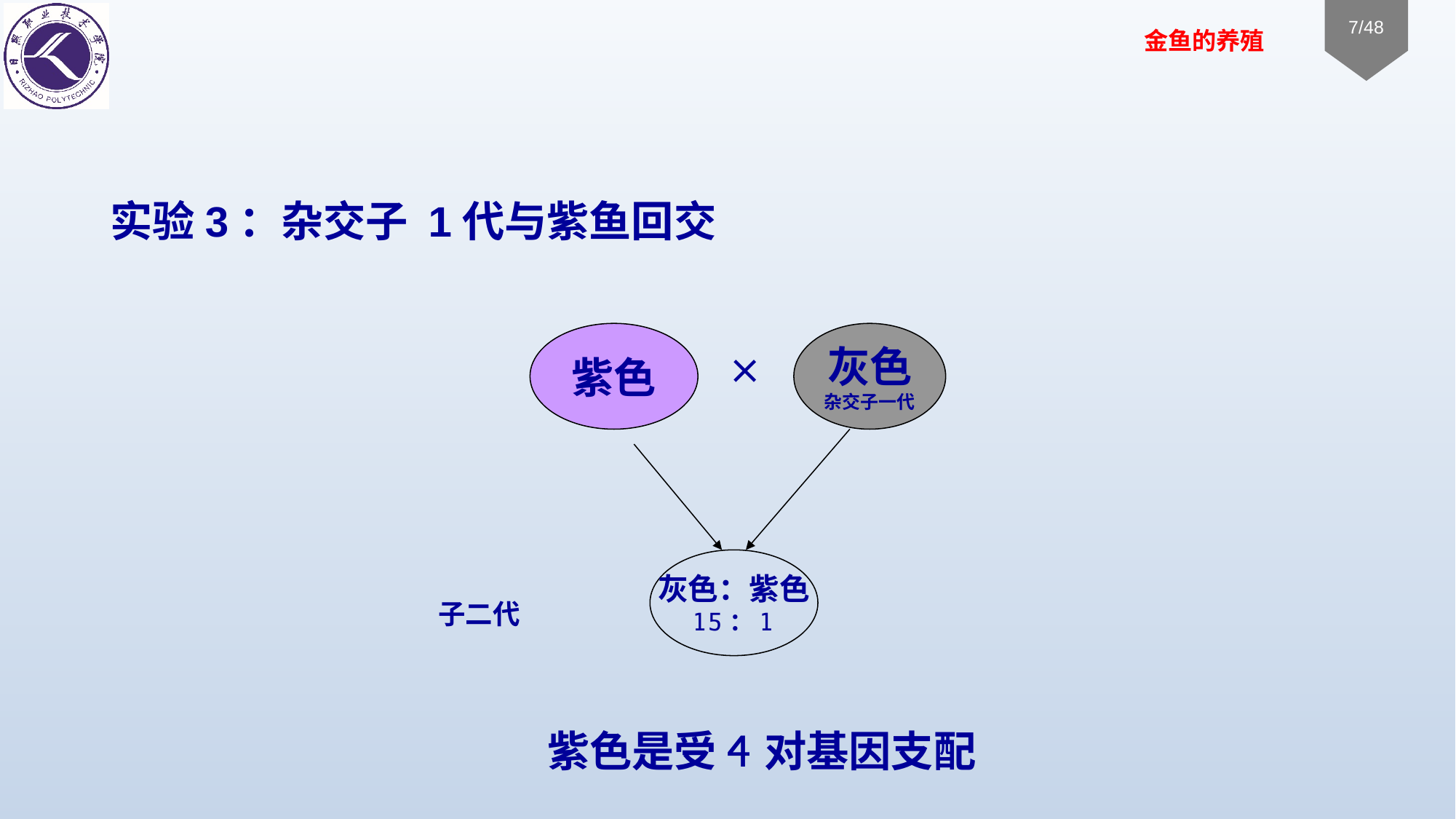

实验3：杂交子 1代与紫鱼回交
紫色
灰色
杂交子一代
×

灰色：紫色
15：1
子二代
紫色是受4对基因支配